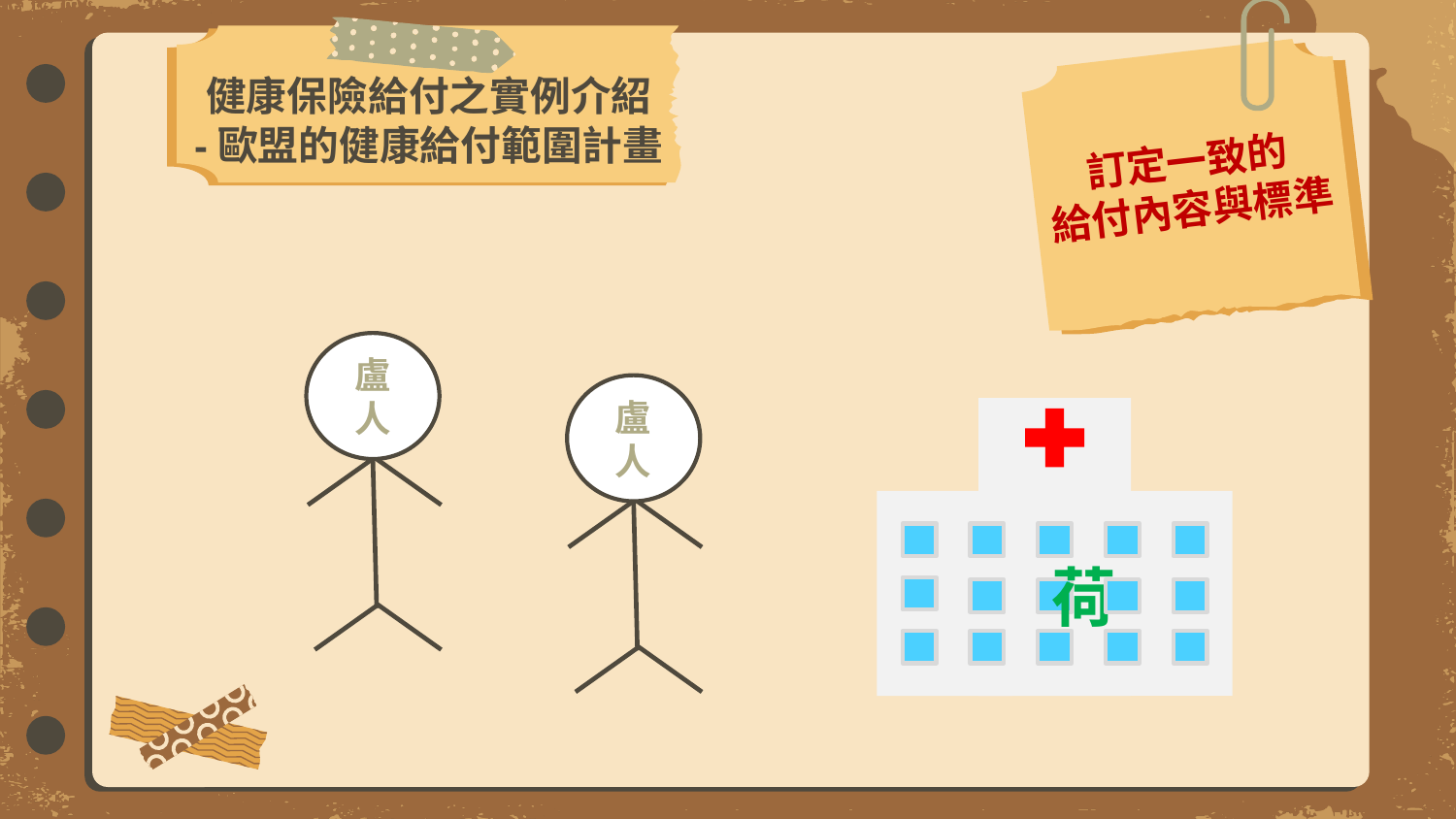

訂定一致的
給付內容與標準

健康保險給付之實例介紹
-歐盟的健康給付範圍計畫
盧人
盧人

荷